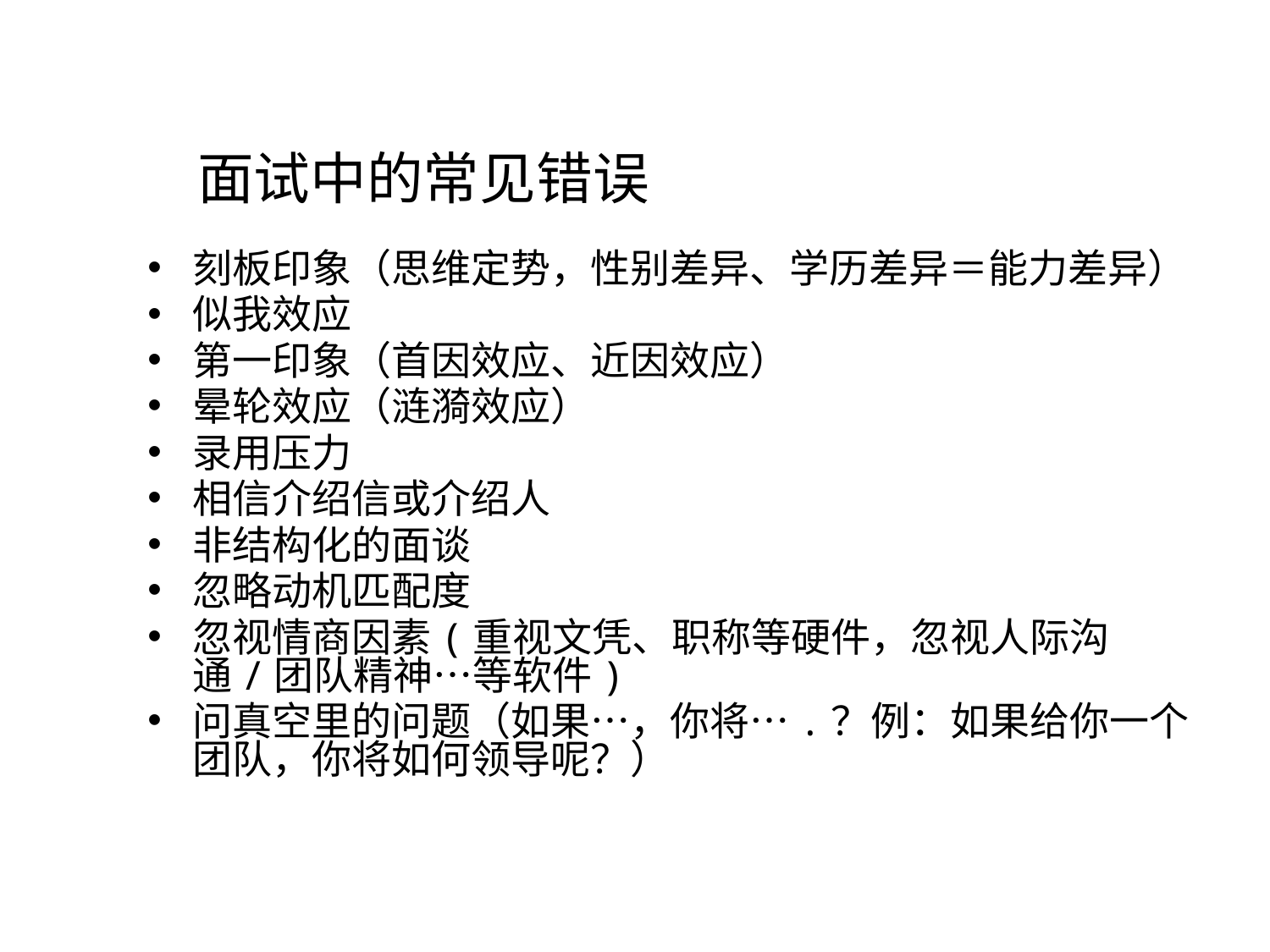

# 面试中的常见错误
刻板印象（思维定势，性别差异、学历差异＝能力差异）
似我效应
第一印象（首因效应、近因效应）
晕轮效应（涟漪效应）
录用压力
相信介绍信或介绍人
非结构化的面谈
忽略动机匹配度
忽视情商因素(重视文凭、职称等硬件，忽视人际沟通/团队精神…等软件)
问真空里的问题（如果…，你将….？例：如果给你一个团队，你将如何领导呢？）